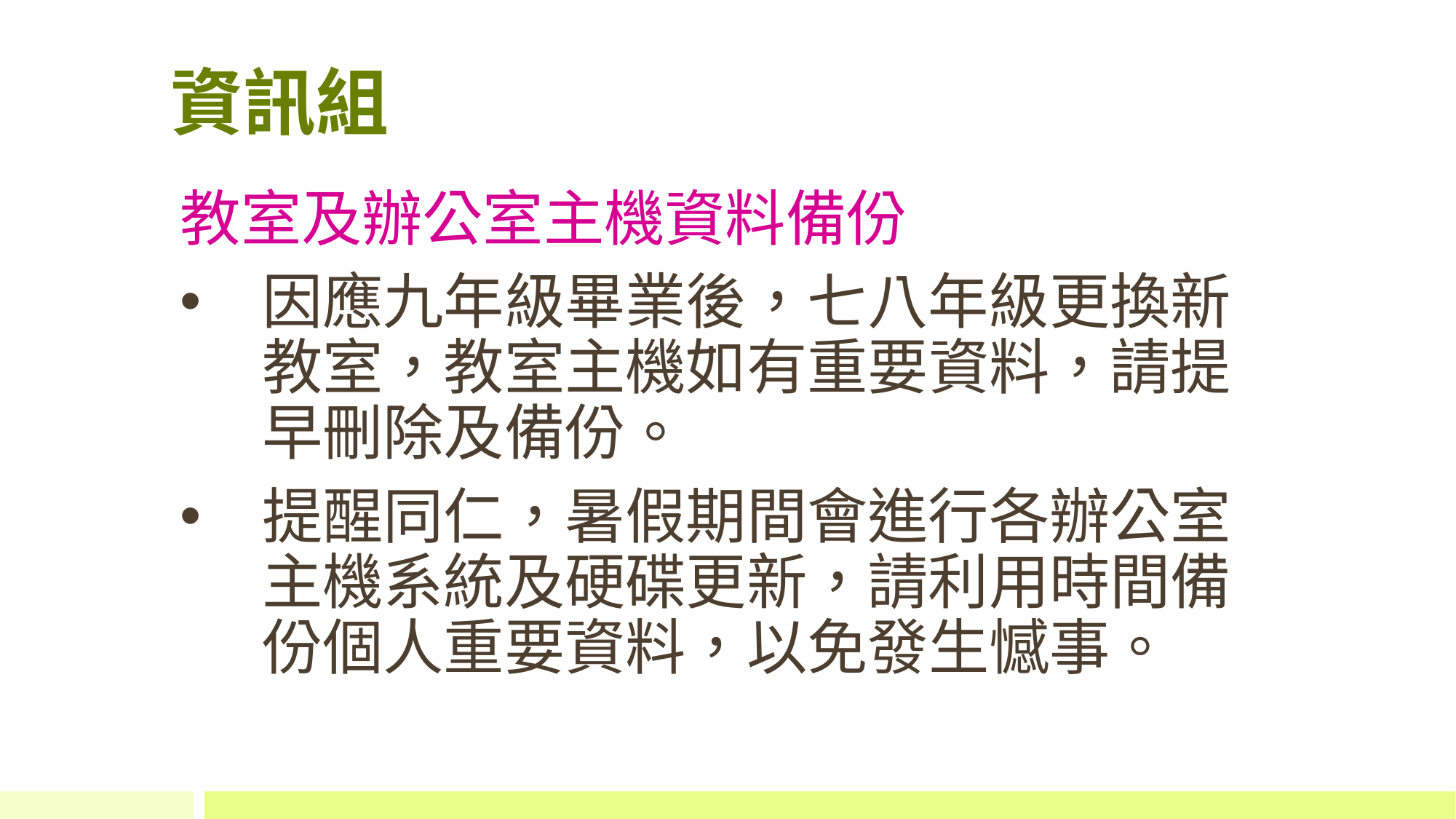

# 資訊組

教室及辦公室主機資料備份
因應九年級畢業後，七八年級更換新教室，教室主機如有重要資料，請提早刪除及備份。
提醒同仁，暑假期間會進行各辦公室主機系統及硬碟更新，請利用時間備份個人重要資料，以免發生憾事。